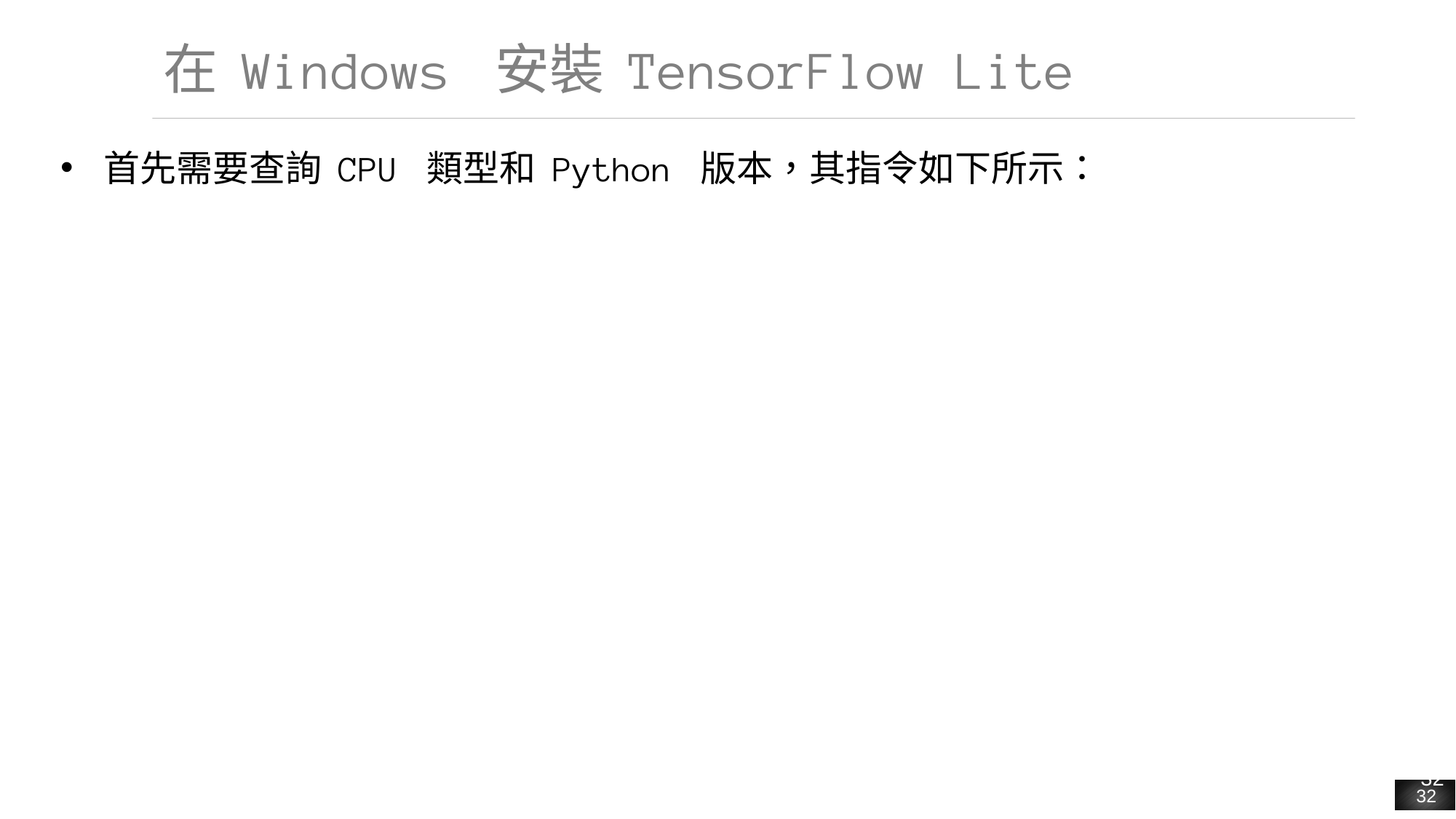

# 在 Windows 安裝 TensorFlow Lite
首先需要查詢 CPU 類型和 Python 版本，其指令如下所示：
32